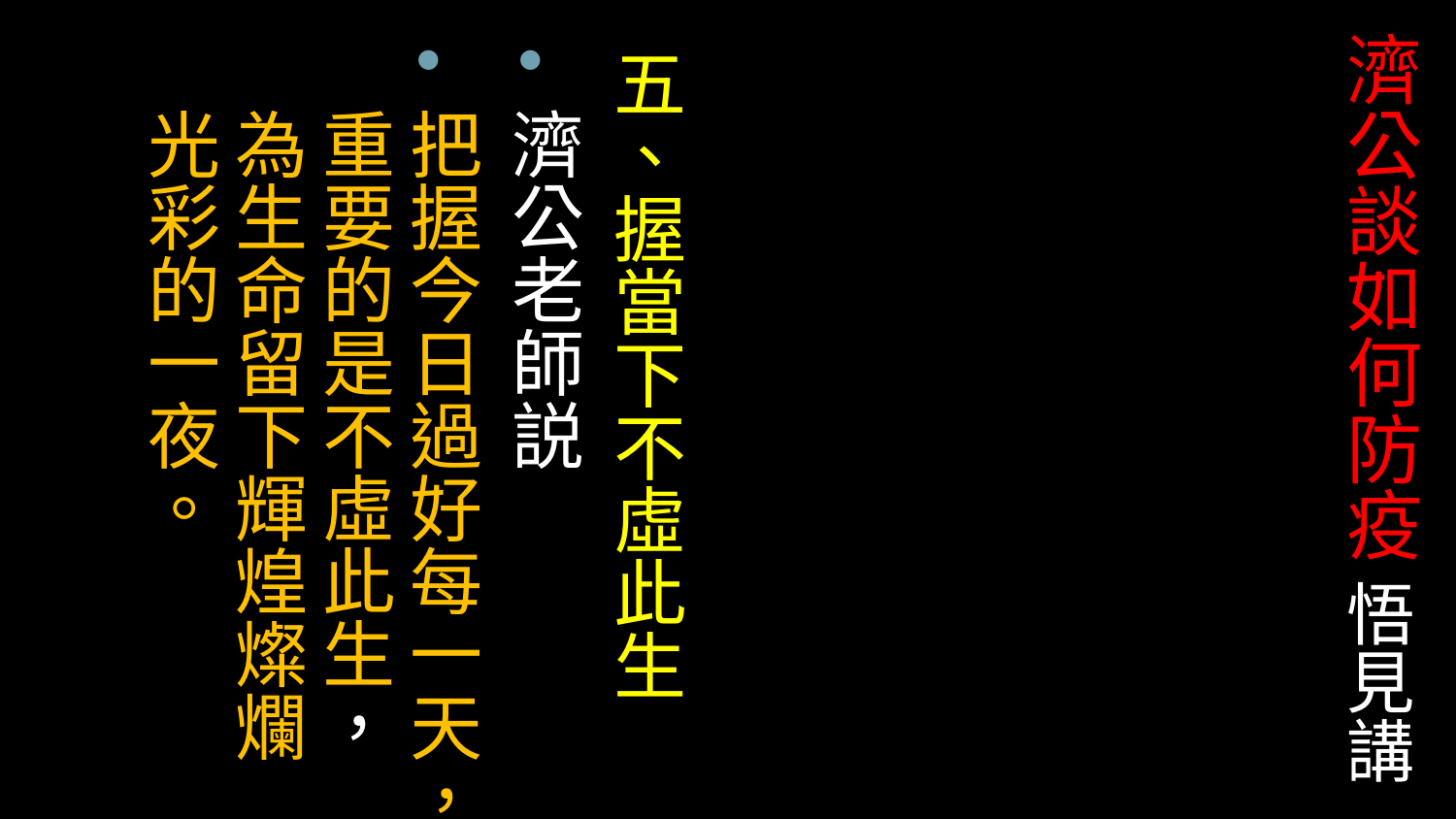

# 濟公談如何防疫 悟見講
五、握當下不虛此生
濟公老師説
把握今日過好每一天，重要的是不虛此生，為生命留下輝煌燦爛光彩的一夜。